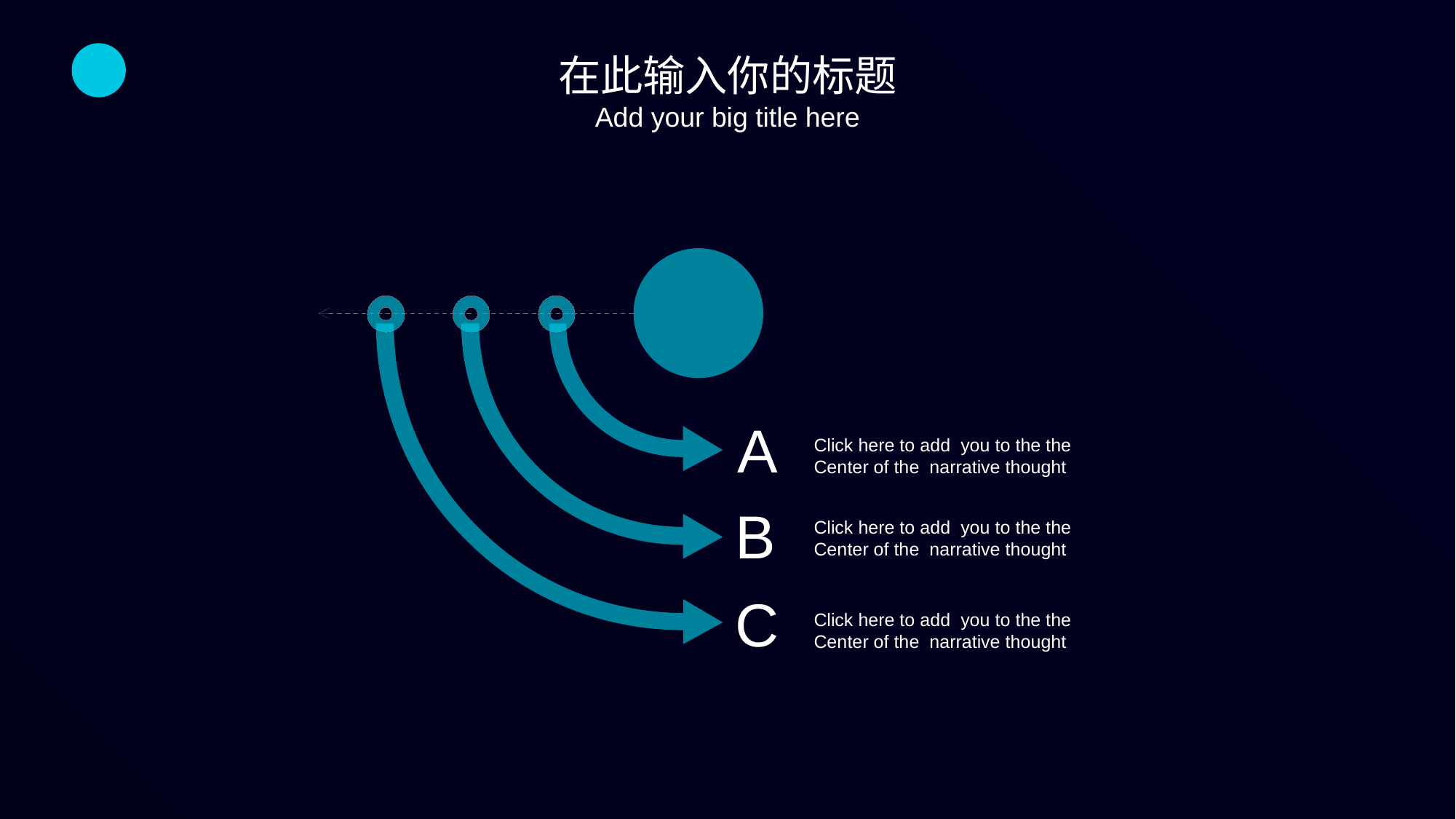

在此输入你的标题
Add your big title here

A
B
C
Click here to add  you to the the Center of the  narrative thought
Click here to add  you to the the Center of the  narrative thought
Click here to add  you to the the Center of the  narrative thought